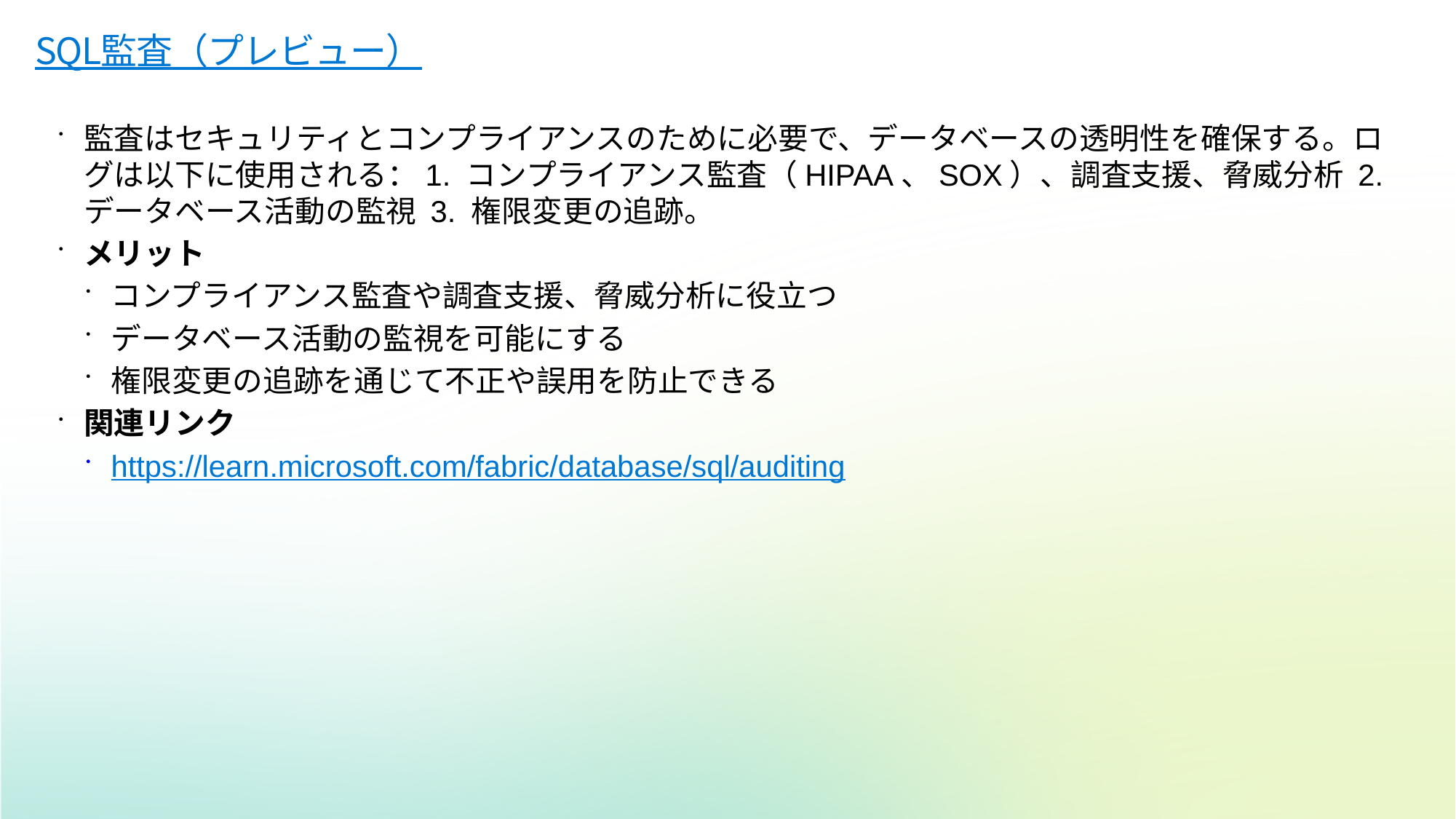

# SQL監査（プレビュー）
監査はセキュリティとコンプライアンスのために必要で、データベースの透明性を確保する。ログは以下に使用される：1. コンプライアンス監査（HIPAA、SOX）、調査支援、脅威分析 2. データベース活動の監視 3. 権限変更の追跡。
メリット
コンプライアンス監査や調査支援、脅威分析に役立つ
データベース活動の監視を可能にする
権限変更の追跡を通じて不正や誤用を防止できる
関連リンク
https://learn.microsoft.com/fabric/database/sql/auditing